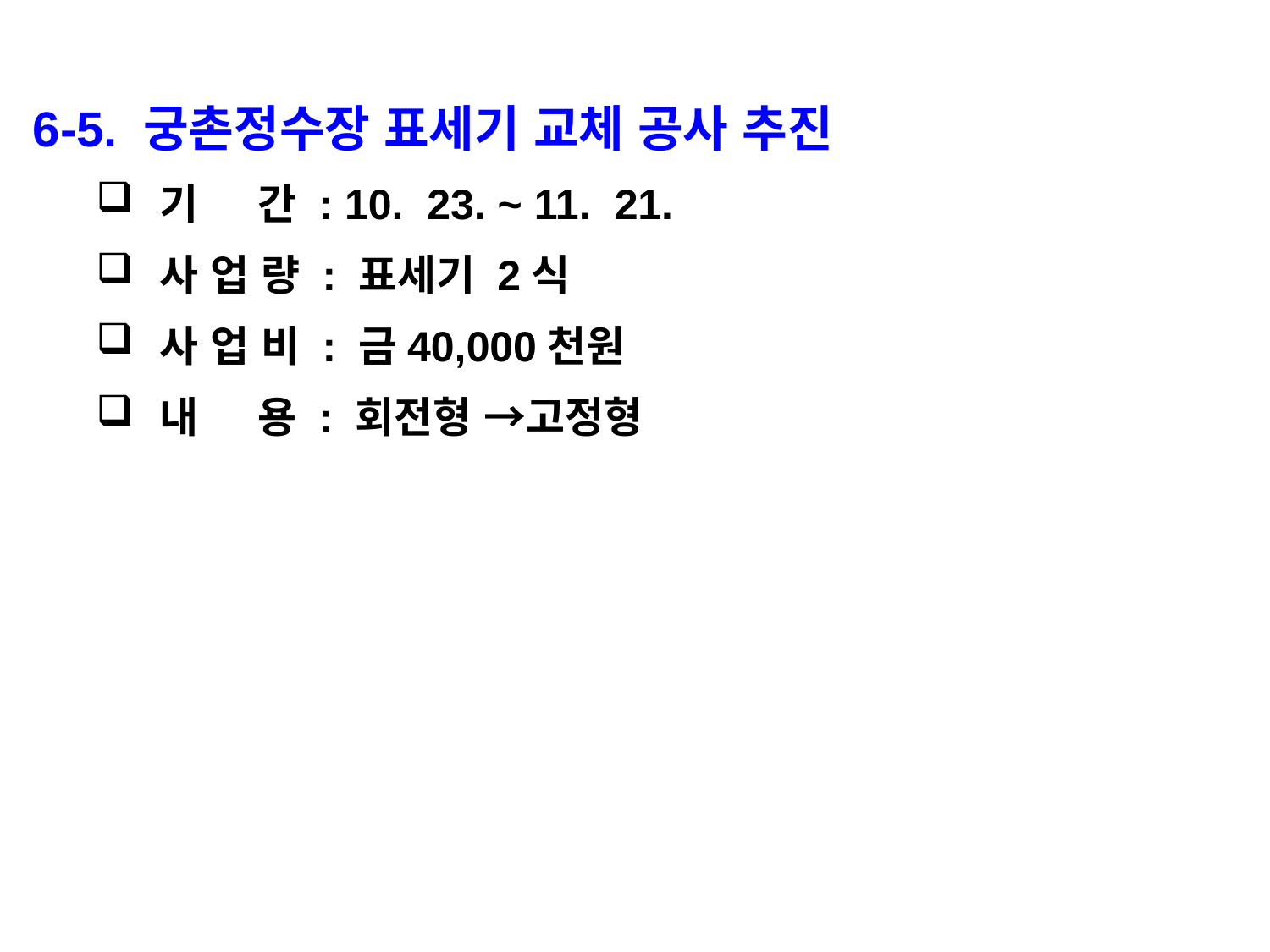

6-5. 궁촌정수장 표세기 교체 공사 추진
기     간 : 10.  23. ~ 11.  21.
사 업 량 : 표세기 2식
사 업 비 : 금40,000천원
내     용 : 회전형 →고정형